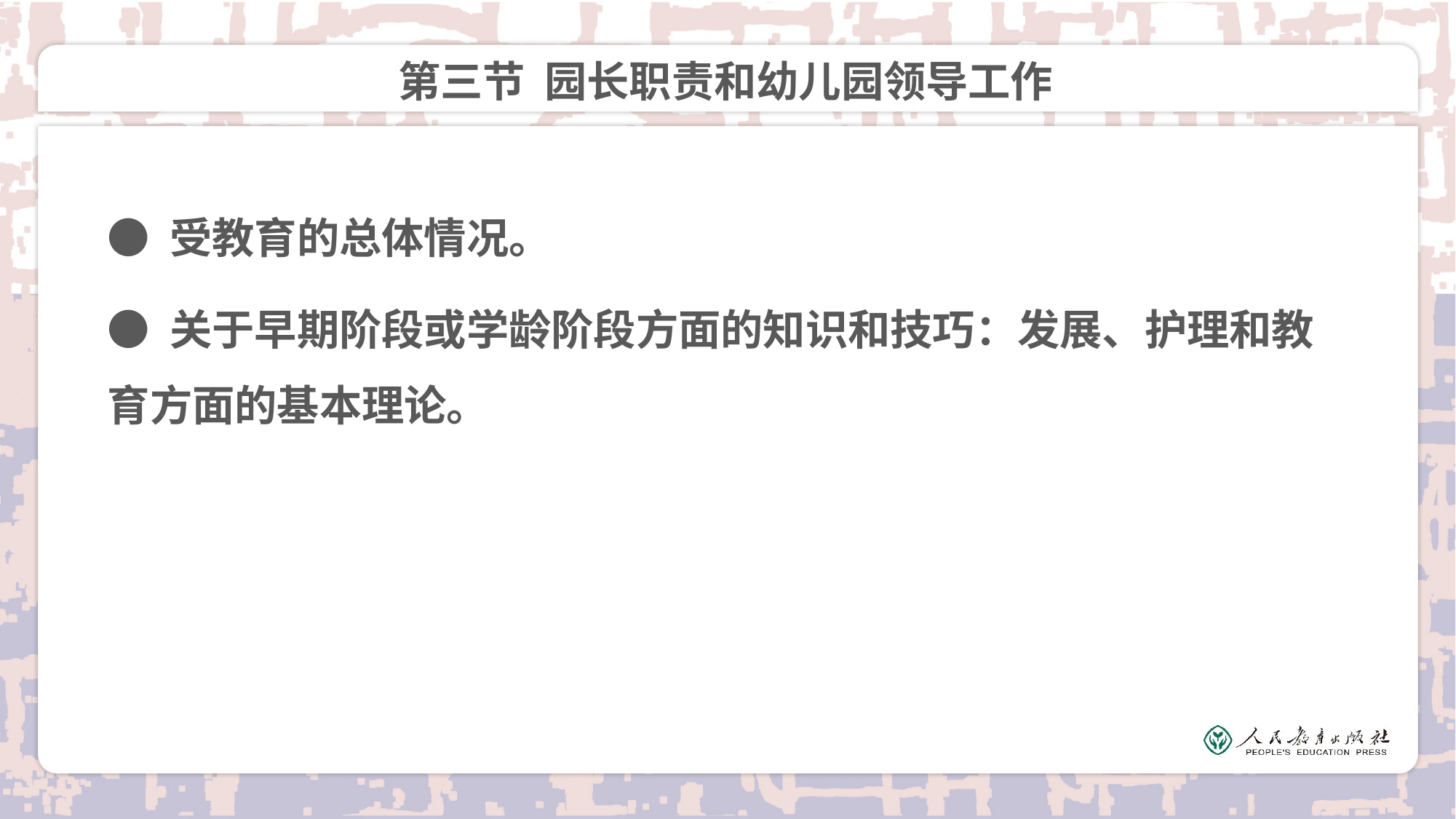

# 第三节  园长职责和幼儿园领导工作
● 受教育的总体情况。
● 关于早期阶段或学龄阶段方面的知识和技巧：发展、护理和教育方面的基本理论。